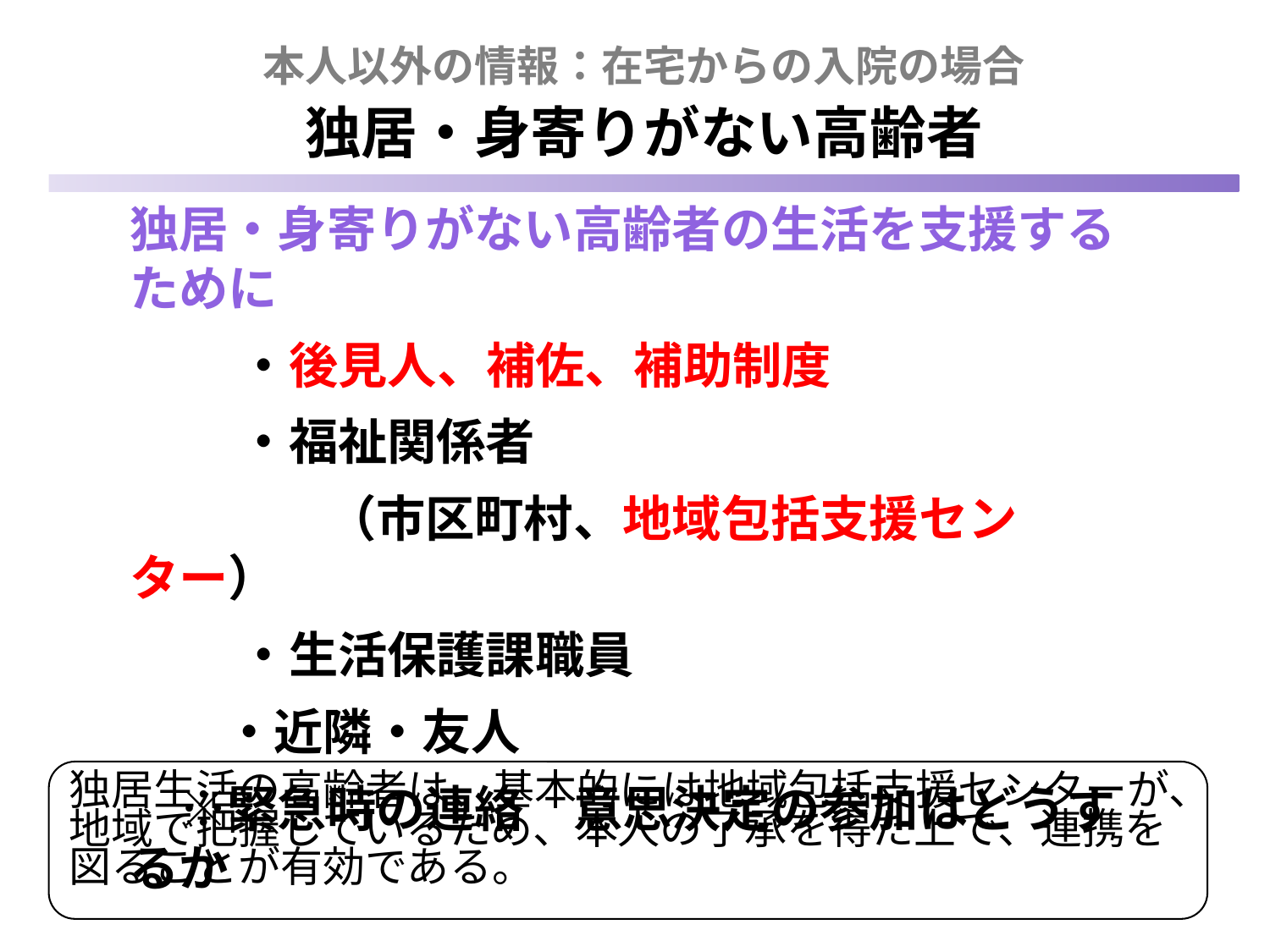

本人以外の情報：在宅からの入院の場合
独居・身寄りがない高齢者

独居・身寄りがない高齢者の生活を支援するために
　　 ・後見人、補佐、補助制度
　 　・福祉関係者
　　　　（市区町村、地域包括支援センター）
　 　・生活保護課職員
  　 ・近隣・友人
　※緊急時の連絡　意思決定の参加はどうするか

独居生活の高齢者は、基本的には地域包括支援センターが、地域で把握しているため、本人の了承を得た上で、連携を図ることが有効である。